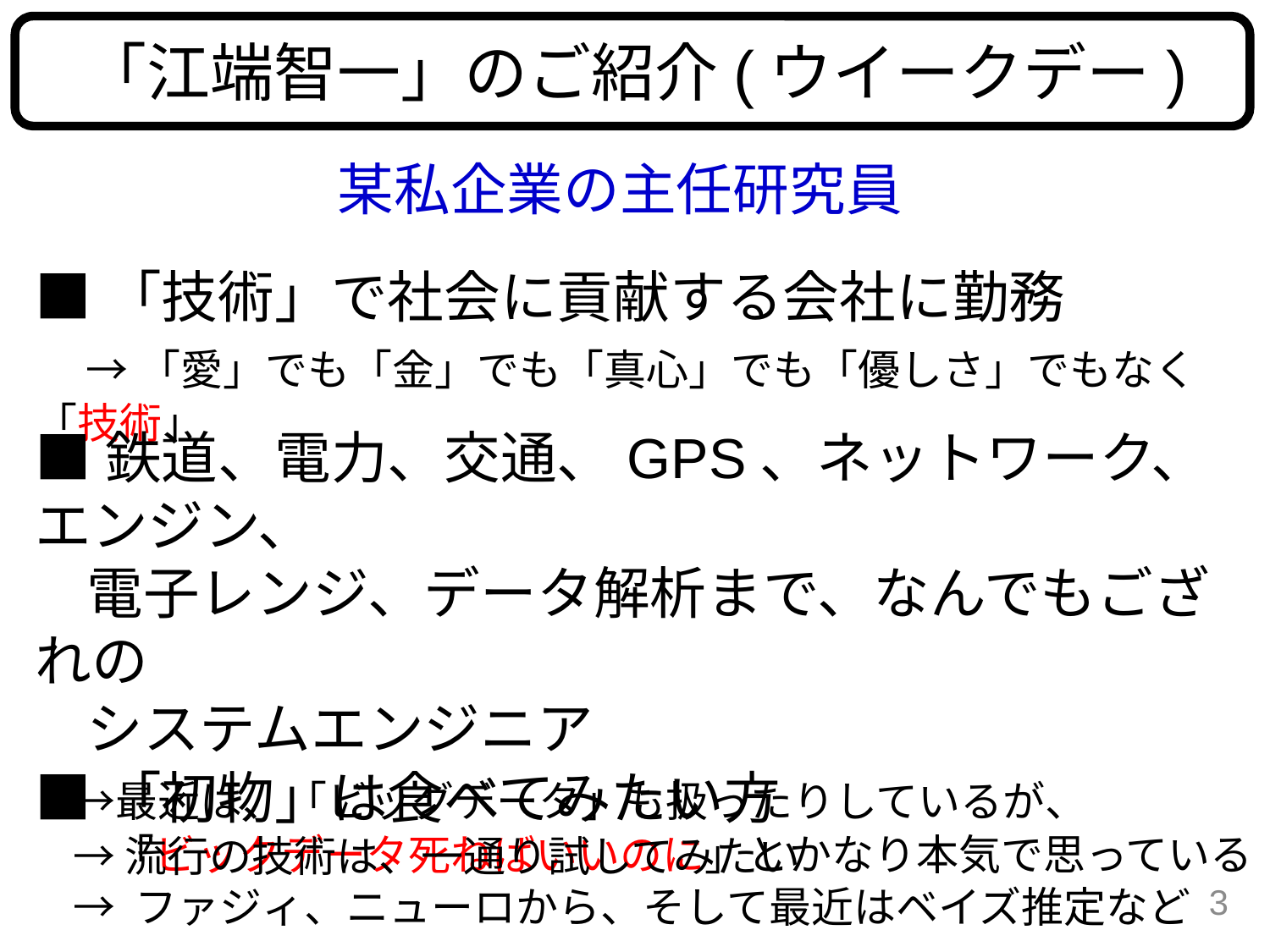

「江端智一」のご紹介(ウイークデー)
某私企業の主任研究員
■「技術」で社会に貢献する会社に勤務
    →「愛」でも「金」でも「真心」でも「優しさ」でもなく「技術」
■鉄道、電力、交通、GPS、ネットワーク、エンジン、
   電子レンジ、データ解析まで、なんでもござれの
   システムエンジニア
   →最近は、「ビッグデータ」も扱ったりしているが、
       「ビックデータ死ねばいいのに」とかなり本気で思っている

■「初物」は食べてみたい方
    → 流行の技術は、一通り試してみたい
    → ファジィ、ニューロから、そして最近はベイズ推定など
3